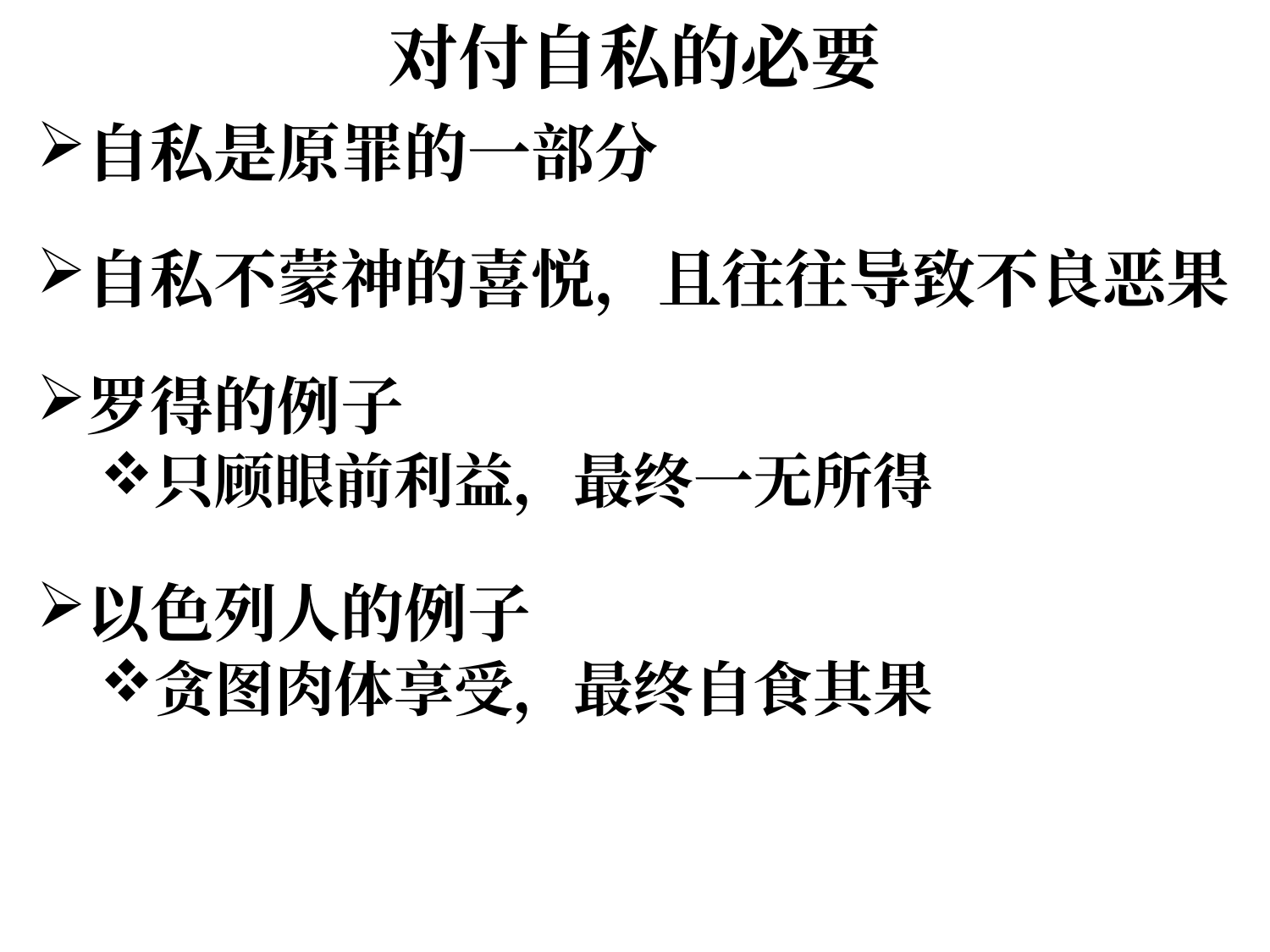

# 对付自私的必要
自私是原罪的一部分

自私不蒙神的喜悦，且往往导致不良恶果

罗得的例子
只顾眼前利益，最终一无所得

以色列人的例子
贪图肉体享受，最终自食其果